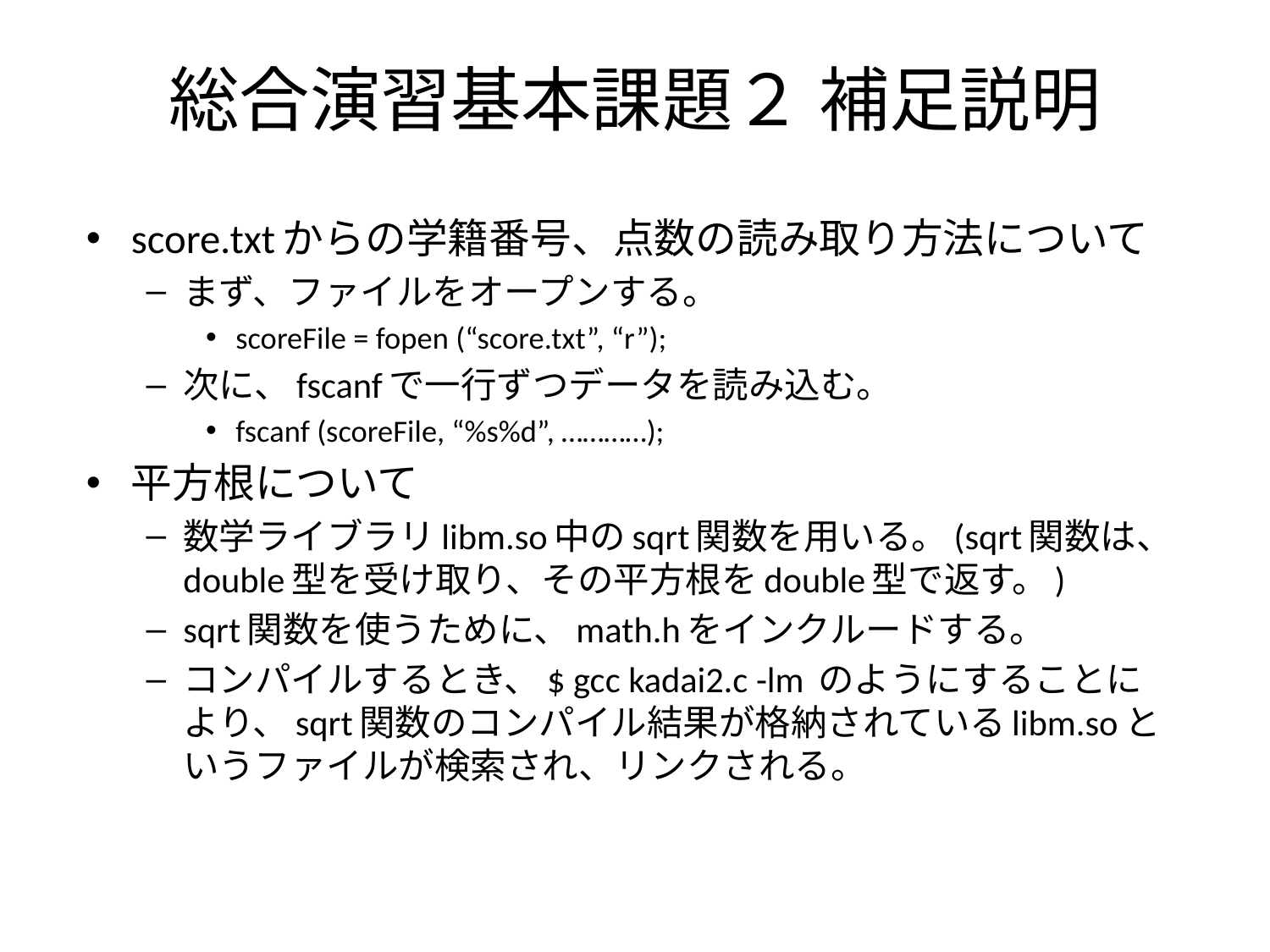

# 総合演習基本課題２ 補足説明
score.txtからの学籍番号、点数の読み取り方法について
まず、ファイルをオープンする。
scoreFile = fopen (“score.txt”, “r”);
次に、fscanfで一行ずつデータを読み込む。
fscanf (scoreFile, “%s%d”, …………);
平方根について
数学ライブラリlibm.so中のsqrt関数を用いる。(sqrt関数は、double型を受け取り、その平方根をdouble型で返す。)
sqrt関数を使うために、math.hをインクルードする。
コンパイルするとき、$ gcc kadai2.c -lm のようにすることにより、sqrt関数のコンパイル結果が格納されているlibm.soというファイルが検索され、リンクされる。